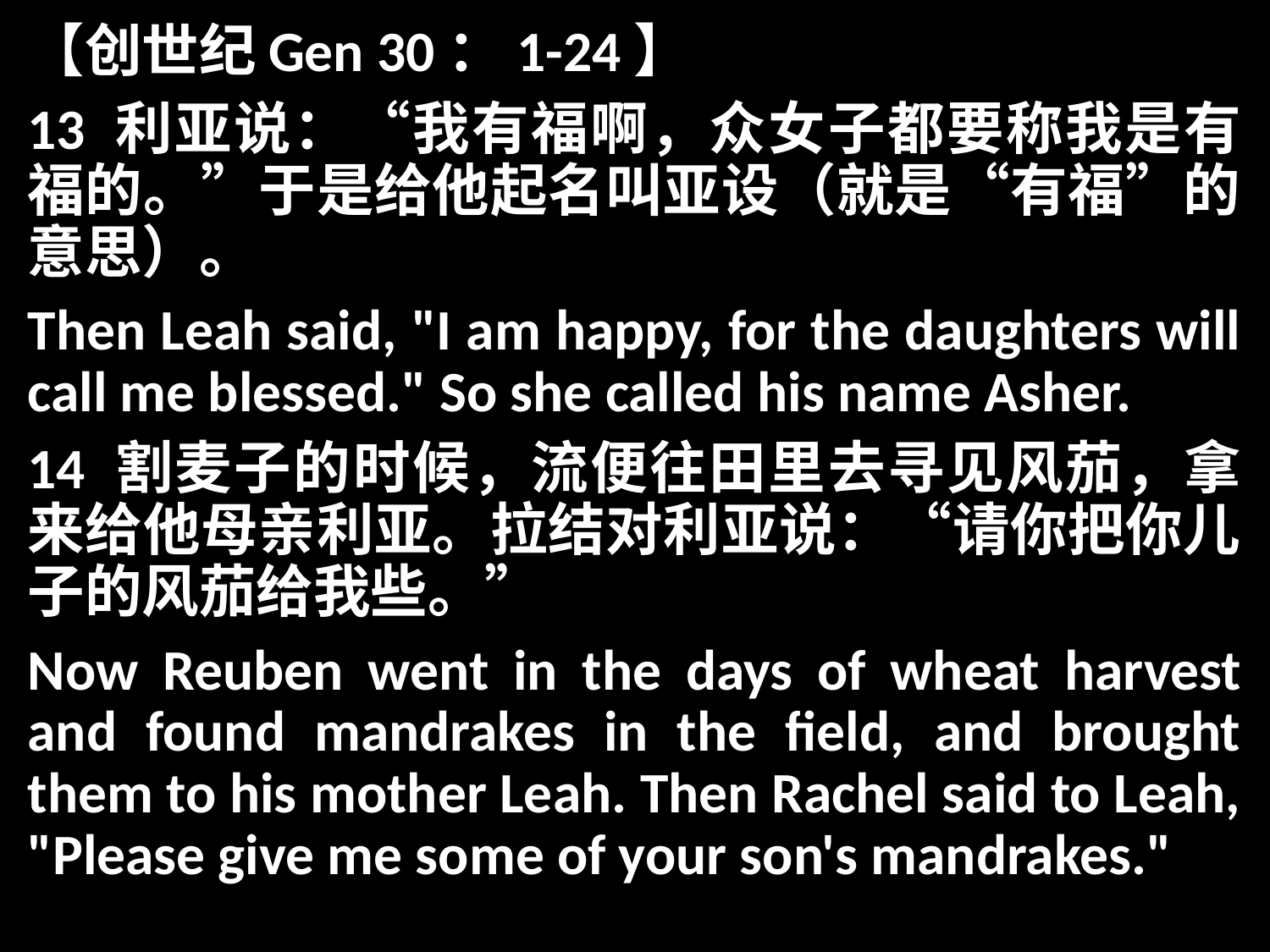

【创世纪Gen 30：1-24】
13 利亚说：“我有福啊，众女子都要称我是有福的。”于是给他起名叫亚设（就是“有福”的意思）。
Then Leah said, "I am happy, for the daughters will call me blessed." So she called his name Asher.
14 割麦子的时候，流便往田里去寻见风茄，拿来给他母亲利亚。拉结对利亚说：“请你把你儿子的风茄给我些。”
Now Reuben went in the days of wheat harvest and found mandrakes in the field, and brought them to his mother Leah. Then Rachel said to Leah, "Please give me some of your son's mandrakes."